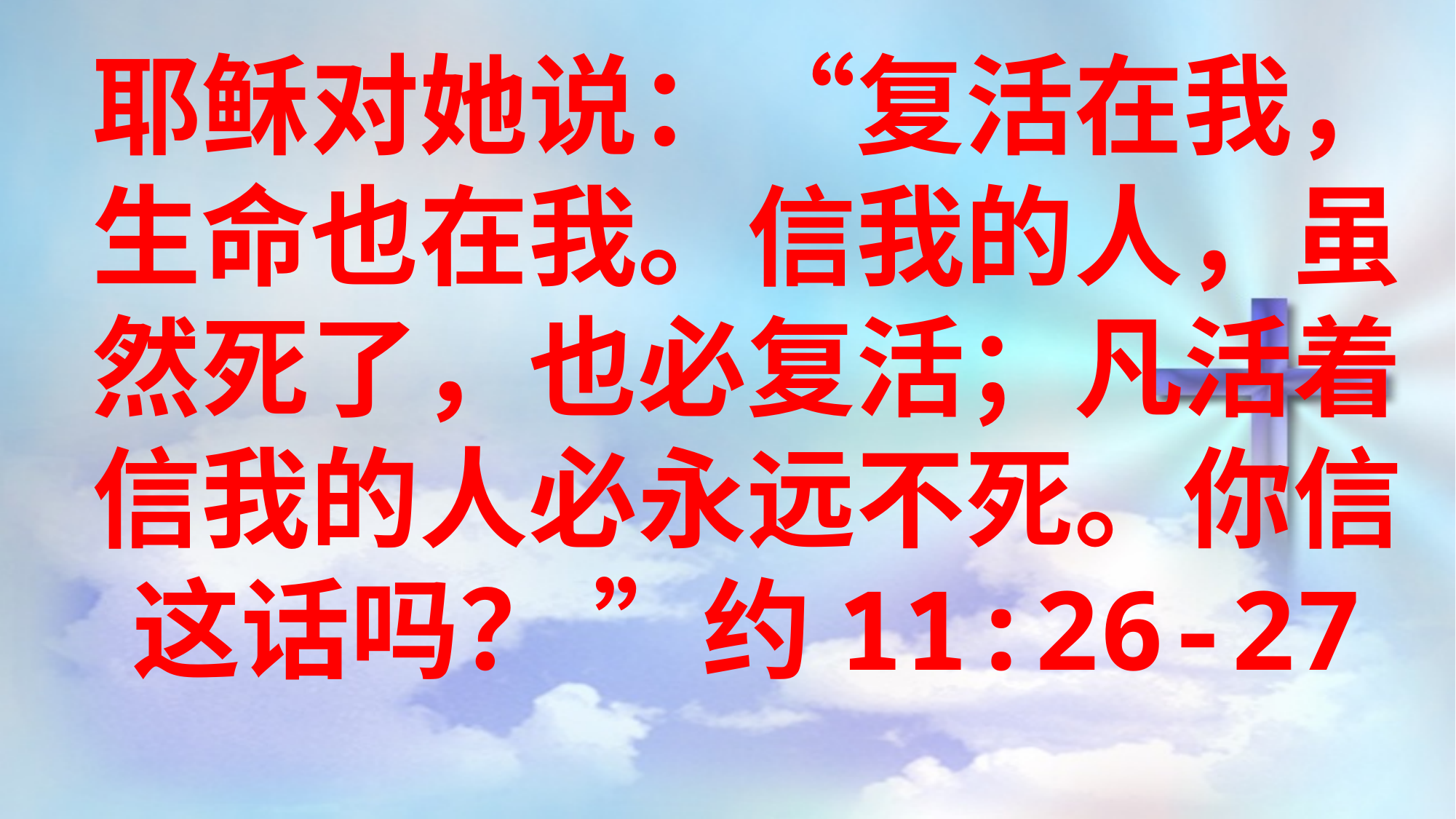

耶稣对她说：“复活在我，生命也在我。信我的人，虽然死了，也必复活；凡活着信我的人必永远不死。你信这话吗？ ”约11:26-27